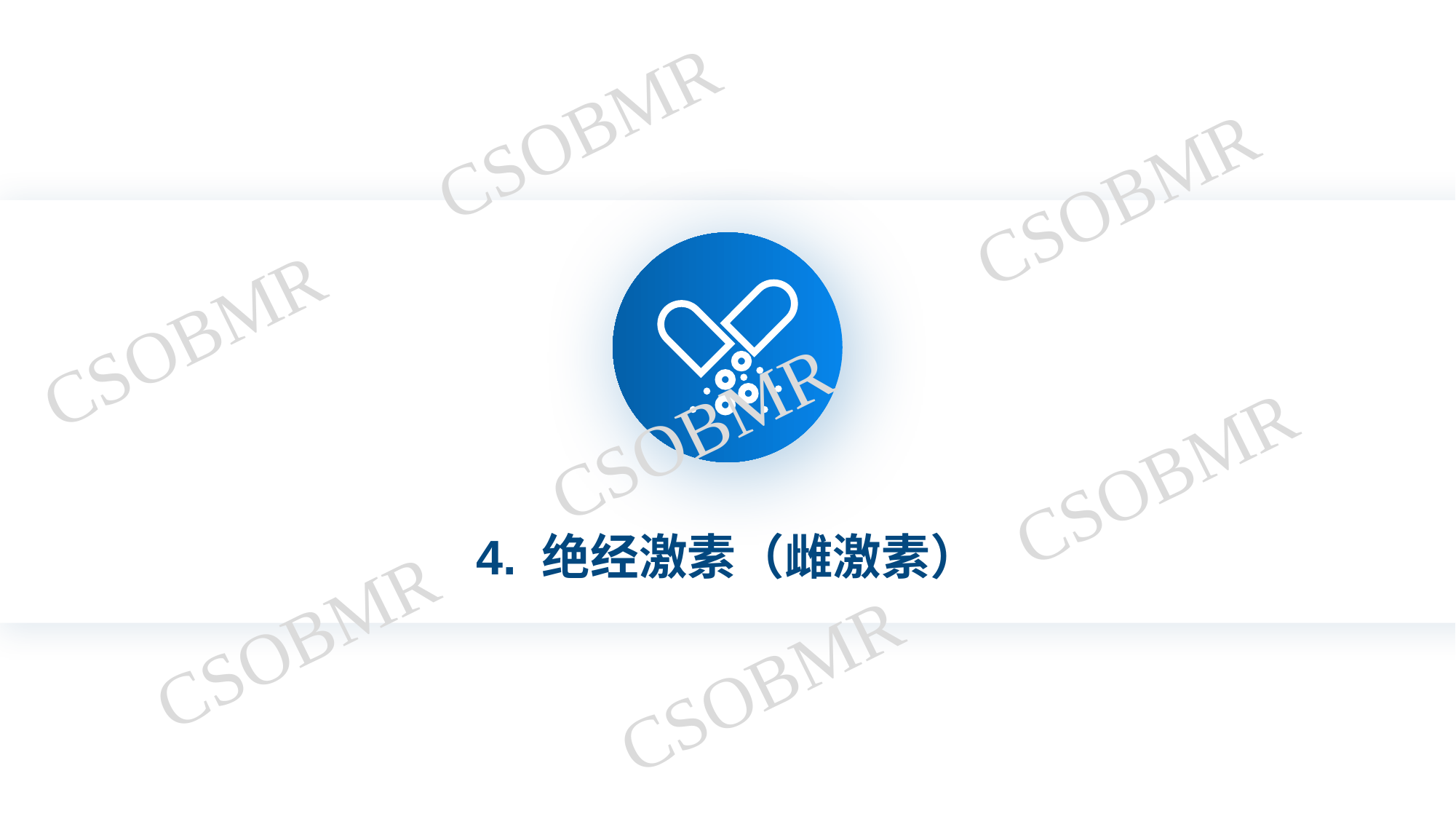

4. 绝经激素（雌激素）
CSOBMR
CSOBMR

CSOBMR
CSOBMR
CSOBMR
4. 绝经激素（雌激素）
CSOBMR
CSOBMR